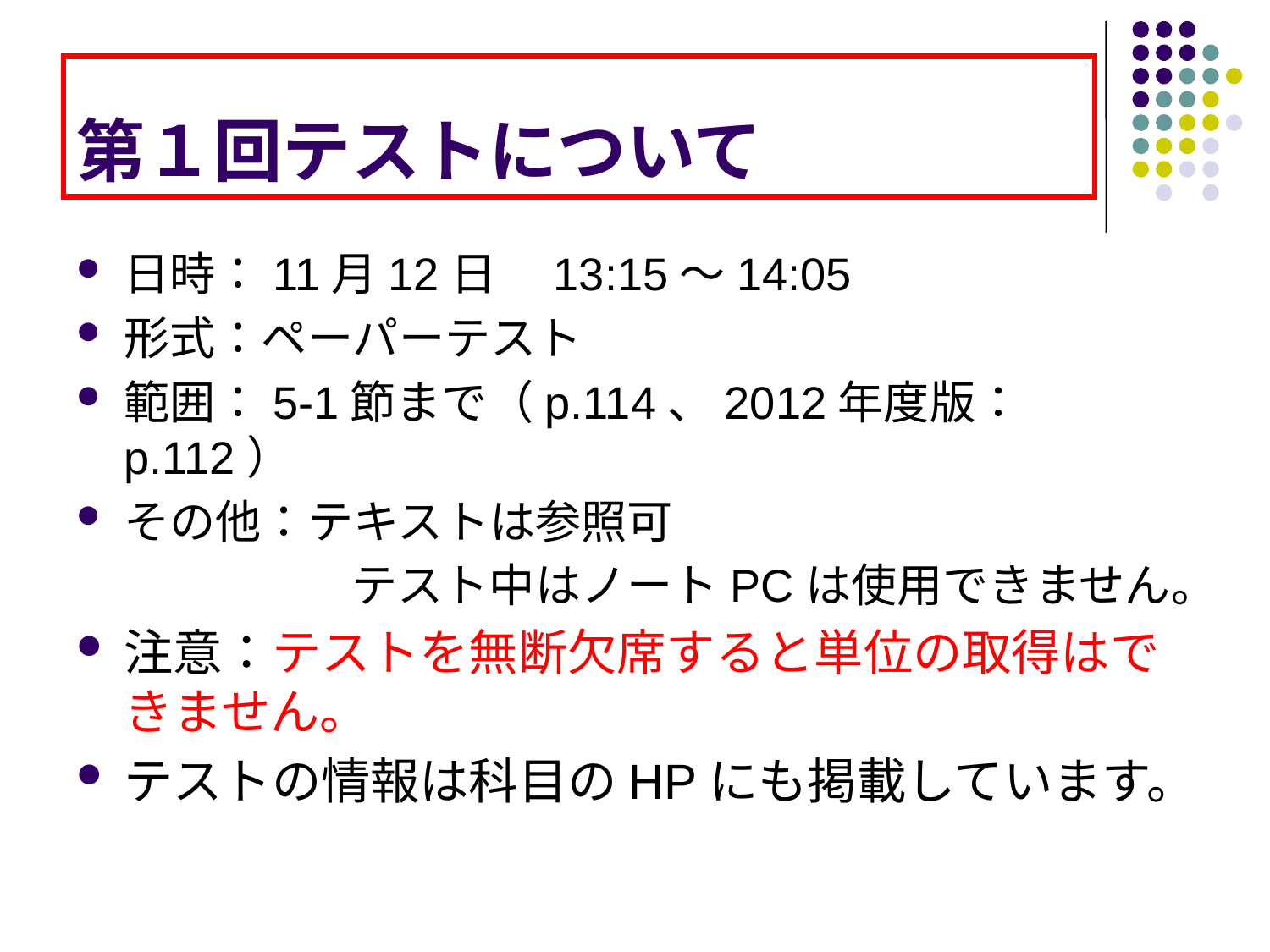

# 第１回テストについて
日時：11月12日　13:15～14:05
形式：ペーパーテスト
範囲：5-1節まで（p.114、2012年度版：p.112）
その他：テキストは参照可
　　　　　　テスト中はノートPCは使用できません。
注意：テストを無断欠席すると単位の取得はできません。
テストの情報は科目のHPにも掲載しています。